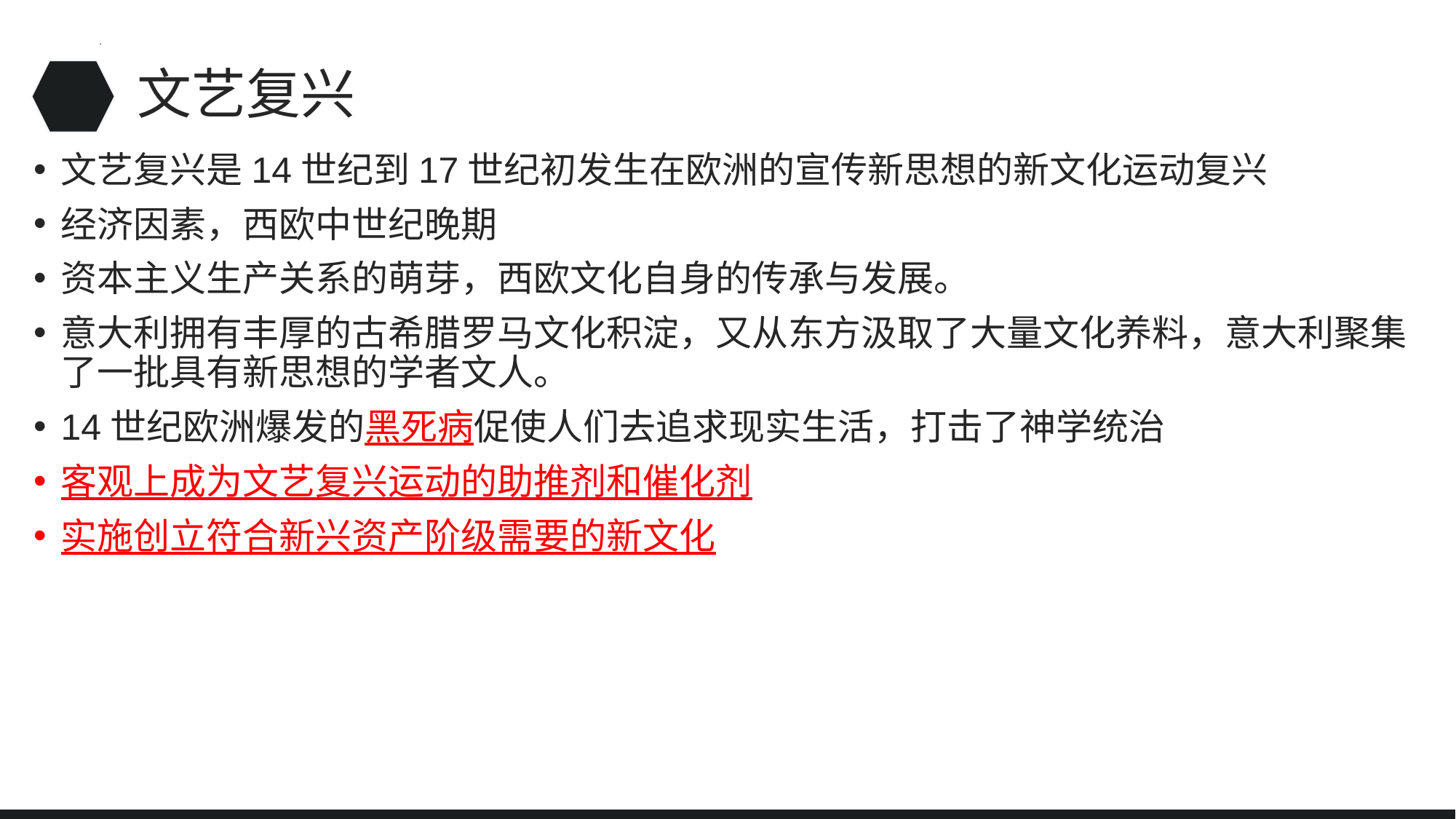

# 文艺复兴
文艺复兴是14世纪到17世纪初发生在欧洲的宣传新思想的新文化运动复兴
经济因素，西欧中世纪晚期
资本主义生产关系的萌芽，西欧文化自身的传承与发展。
意大利拥有丰厚的古希腊罗马文化积淀，又从东方汲取了大量文化养料，意大利聚集了一批具有新思想的学者文人。
14世纪欧洲爆发的黑死病促使人们去追求现实生活，打击了神学统治
客观上成为文艺复兴运动的助推剂和催化剂
实施创立符合新兴资产阶级需要的新文化